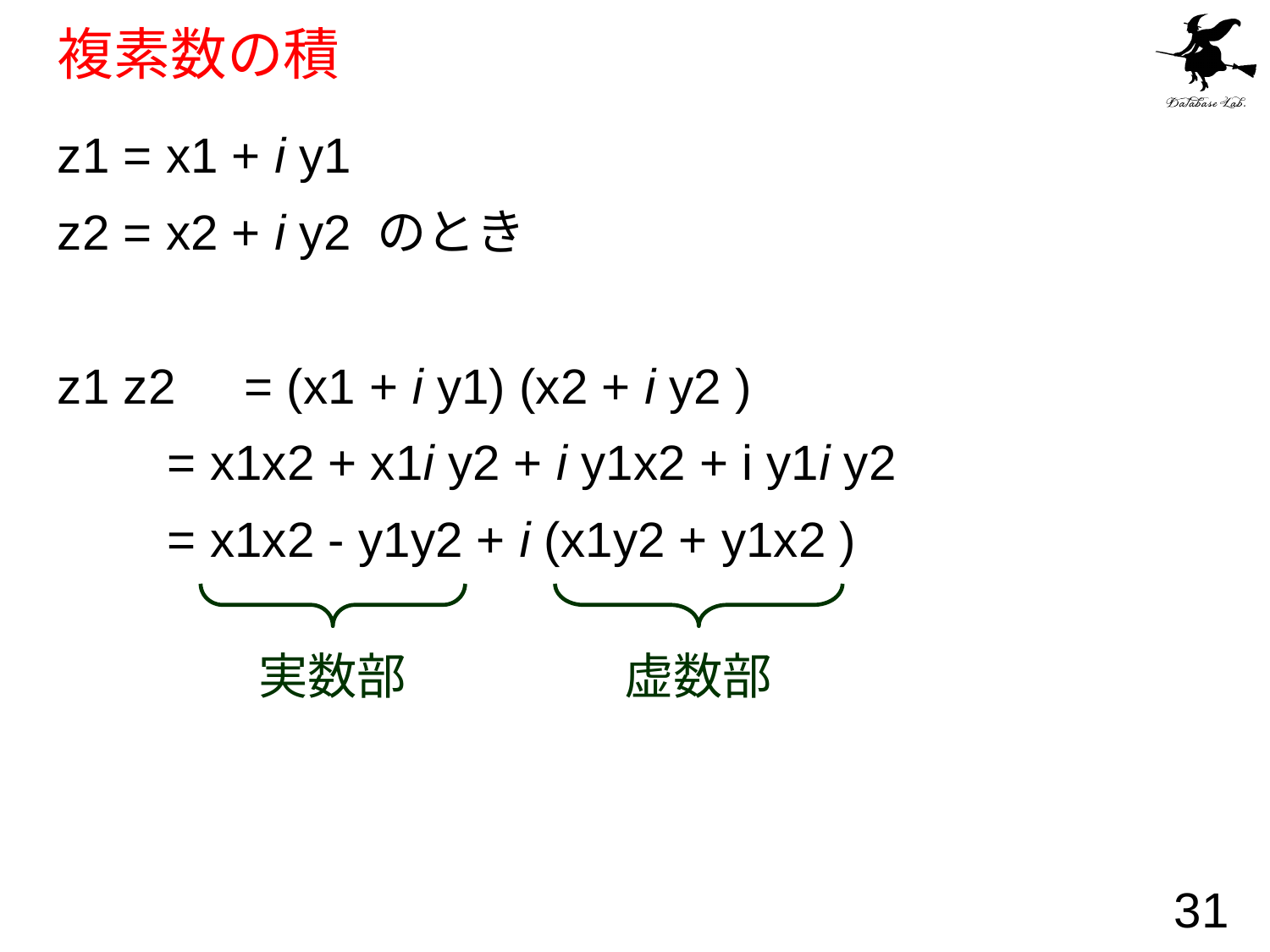

# 複素数の積
z1 = x1 + i y1
z2 = x2 + i y2 のとき

z1 z2     = (x1 + i y1) (x2 + i y2 )
        = x1x2 + x1i y2 + i y1x2 + i y1i y2
        = x1x2 - y1y2 + i (x1y2 + y1x2 )

実数部
虚数部
31